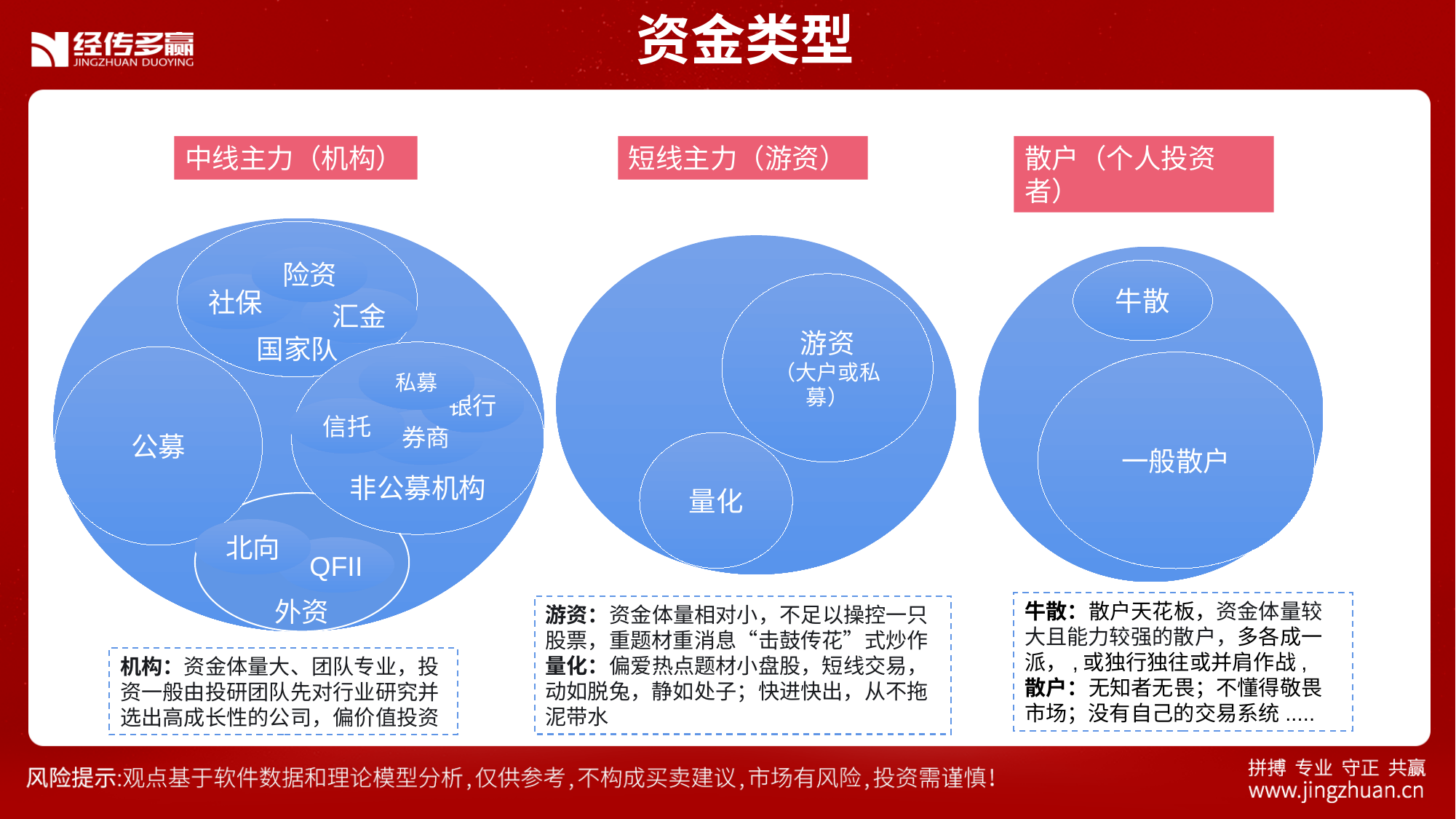

资金类型
中线主力（机构）
短线主力（游资）
散户（个人投资者）

国家队
国家队

险资

牛散
游资
（大户或私募）
社保
汇金

非公募机构
公募
一般散户
私募
银行
信托
券商
量化

外资
北向
QFII
牛散：散户天花板，资金体量较大且能力较强的散户，多各成一派，,或独行独往或并肩作战,
散户：无知者无畏；不懂得敬畏市场；没有自己的交易系统.....
游资：资金体量相对小，不足以操控一只股票，重题材重消息“击鼓传花”式炒作
量化：偏爱热点题材小盘股，短线交易，动如脱兔，静如处子；快进快出，从不拖泥带水
机构：资金体量大、团队专业，投资一般由投研团队先对行业研究并选出高成长性的公司，偏价值投资